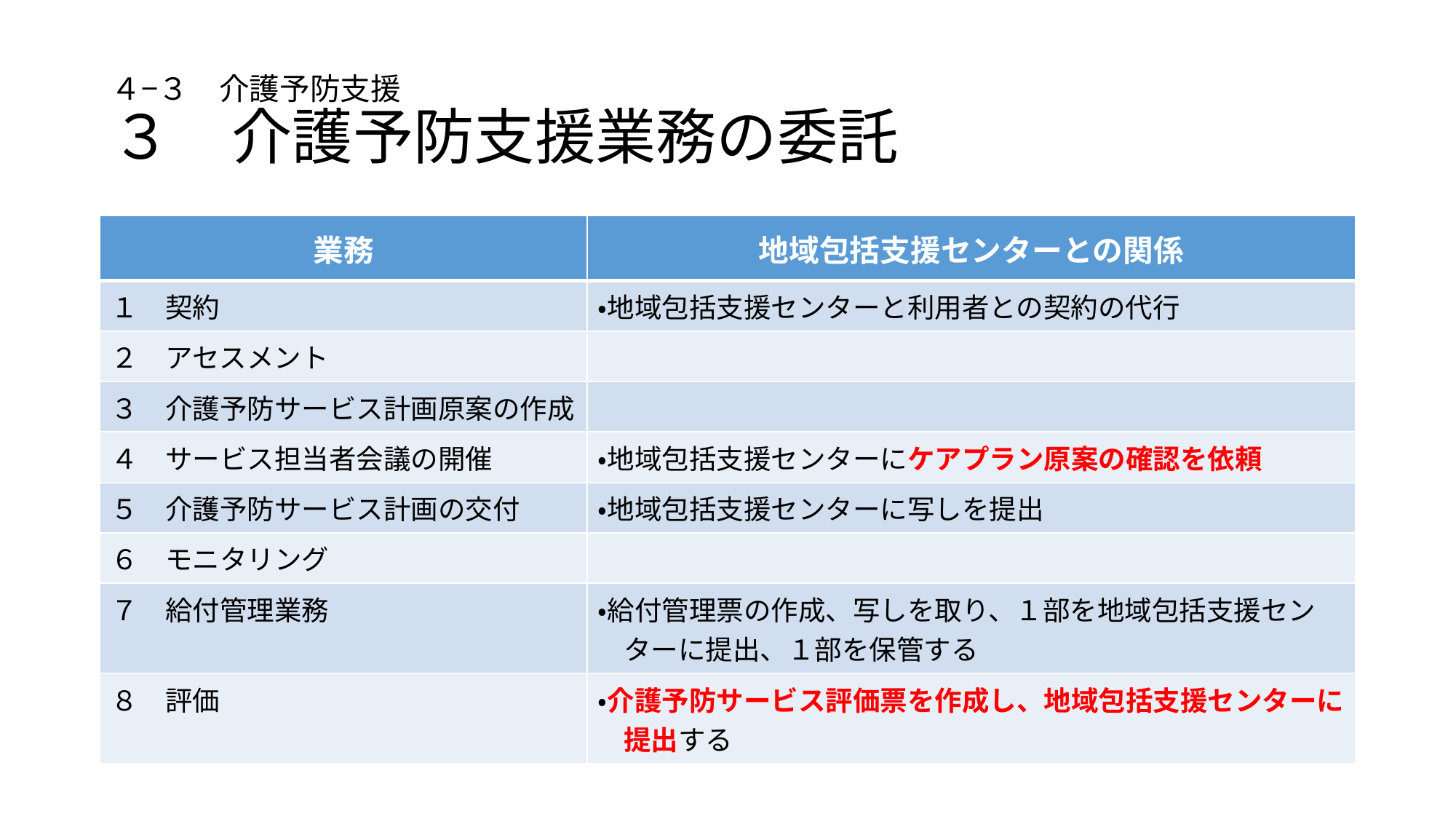

# ４−３　介護予防支援 ３　介護予防支援業務の委託
| 業務 | 地域包括支援センターとの関係 |
| --- | --- |
| １　契約 | ・地域包括支援センターと利用者との契約の代行 |
| ２　アセスメント |  |
| ３　介護予防サービス計画原案の作成 |  |
| ４　サービス担当者会議の開催 | ・地域包括支援センターにケアプラン原案の確認を依頼 |
| ５　介護予防サービス計画の交付 | ・地域包括支援センターに写しを提出 |
| ６　モニタリング |  |
| ７　給付管理業務 | ・給付管理票の作成、写しを取り、１部を地域包括支援センターに提出、１部を保管する |
| ８　評価 | ・介護予防サービス評価票を作成し、地域包括支援センターに提出する |